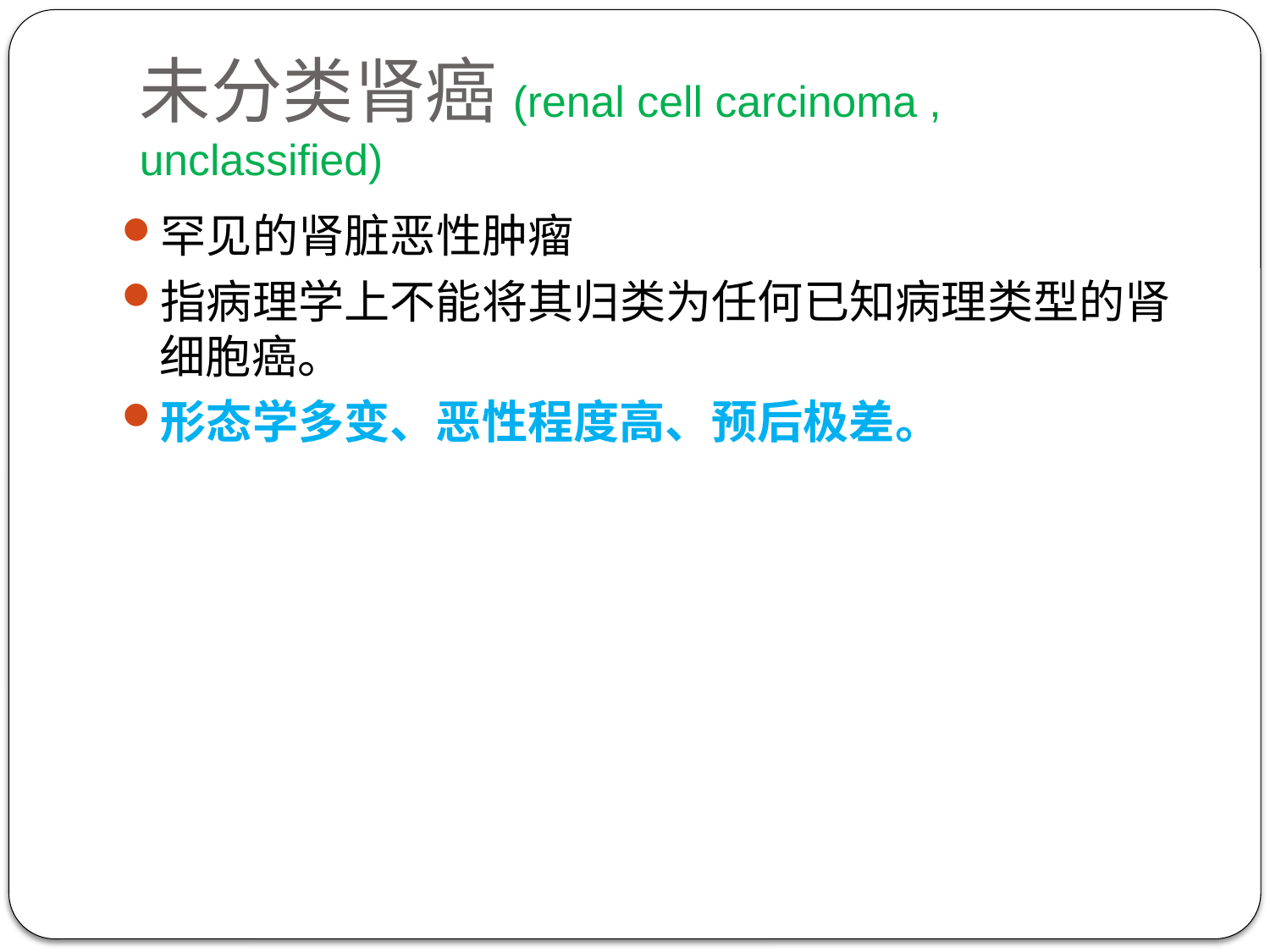

# 未分类肾癌(renal cell carcinoma , unclassified)
罕见的肾脏恶性肿瘤
指病理学上不能将其归类为任何已知病理类型的肾细胞癌。
形态学多变、恶性程度高、预后极差。